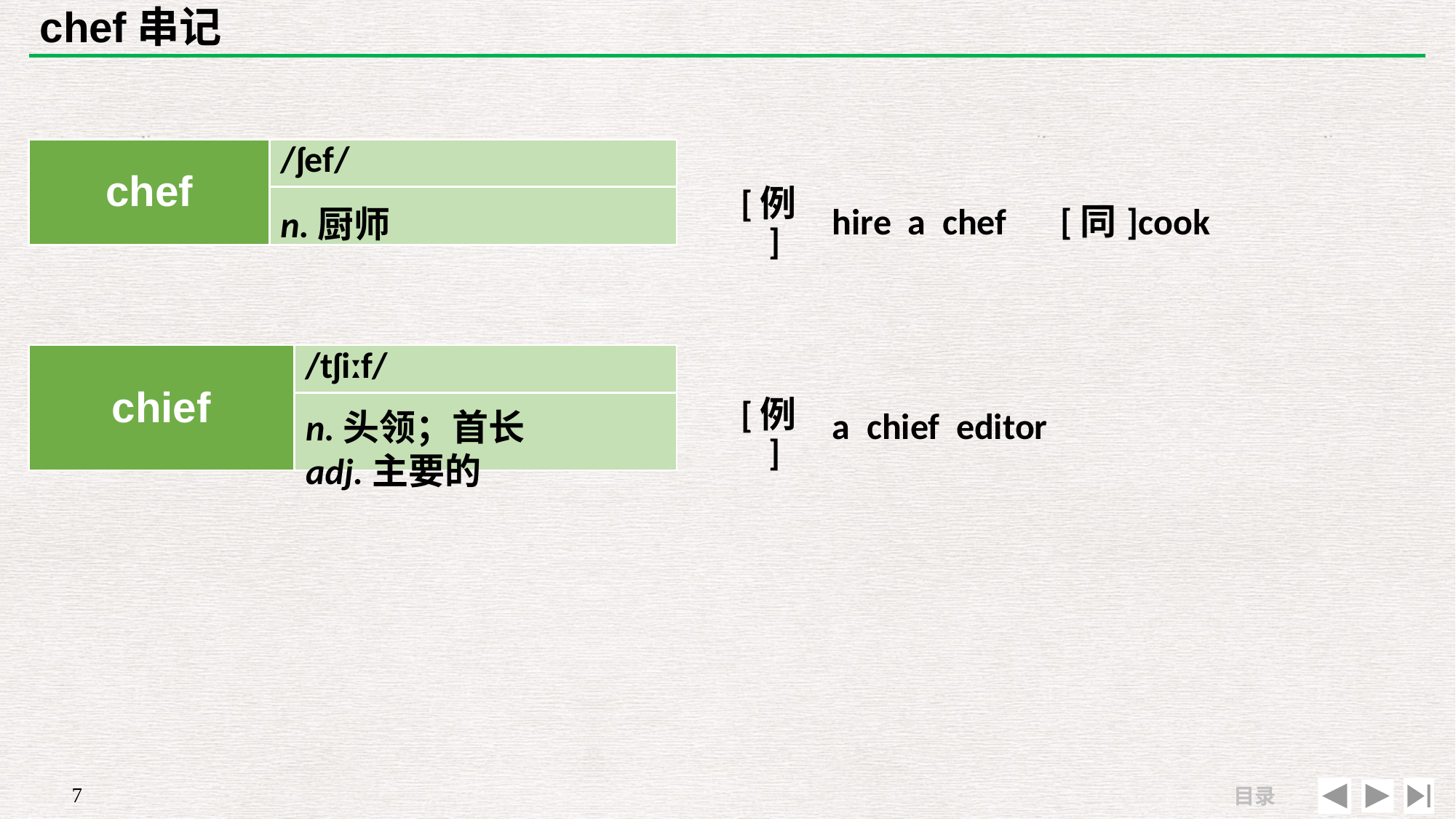

# chef串记

|  |  |
| --- | --- |
| [例] | hire a chef　[同]cook |
| chef | /ʃef/ |
| --- | --- |
|  |  |
n.厨师
|  |  |
| --- | --- |
| [例] | a chief editor |
| chief | /tʃiːf/ |
| --- | --- |
|  |  |
n.头领；首长
adj.主要的